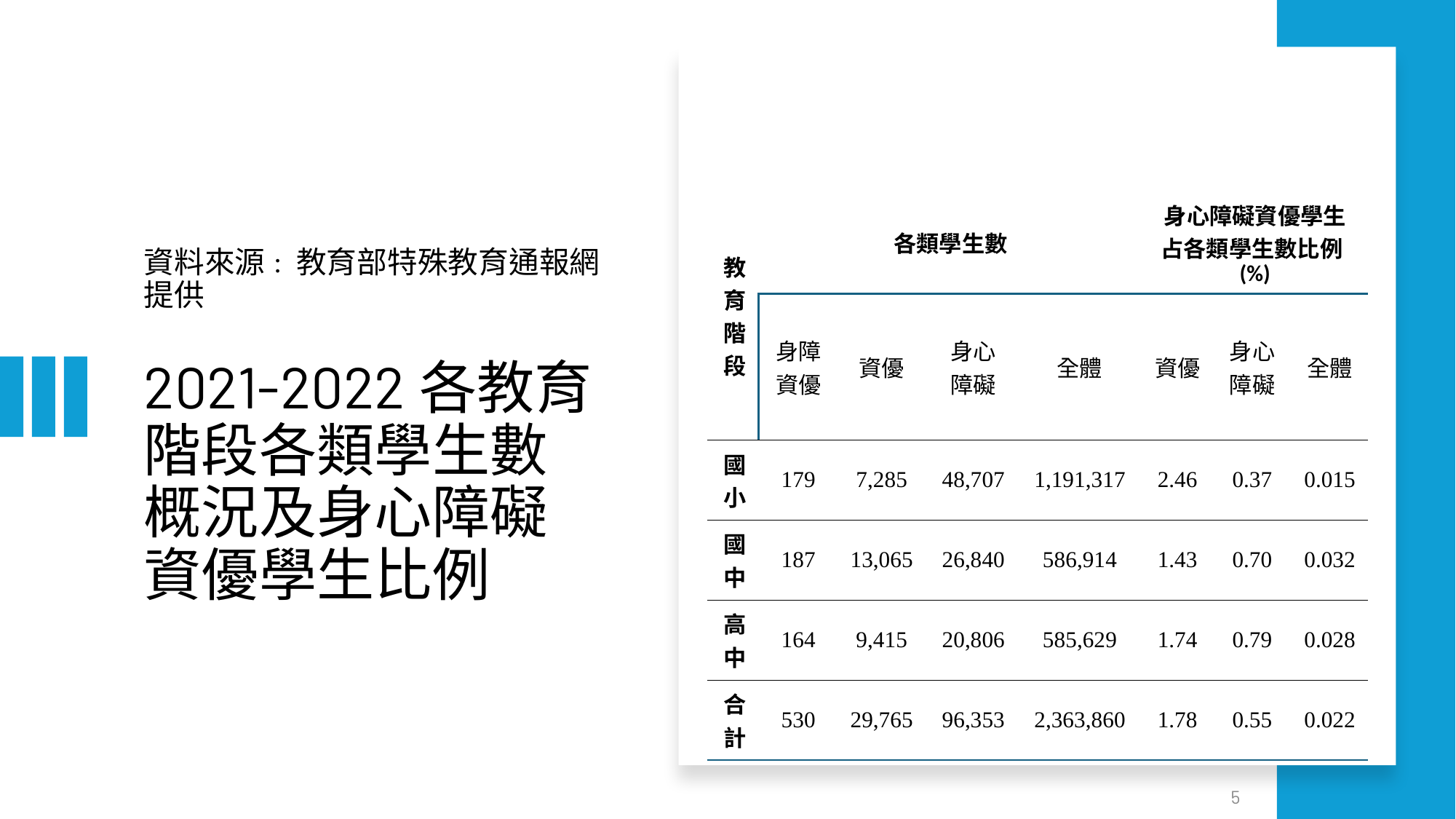

資料來源: 教育部特殊教育通報網提供
| 教育 階段 | 各類學生數 |  |  |  | 身心障礙資優學生 占各類學生數比例(%) |  |  |
| --- | --- | --- | --- | --- | --- | --- | --- |
|  | 身障 資優 | 資優 | 身心 障礙 | 全體 | 資優 | 身心 障礙 | 全體 |
| 國小 | 179 | 7,285 | 48,707 | 1,191,317 | 2.46 | 0.37 | 0.015 |
| 國中 | 187 | 13,065 | 26,840 | 586,914 | 1.43 | 0.70 | 0.032 |
| 高中 | 164 | 9,415 | 20,806 | 585,629 | 1.74 | 0.79 | 0.028 |
| 合計 | 530 | 29,765 | 96,353 | 2,363,860 | 1.78 | 0.55 | 0.022 |
# 2021-2022各教育階段各類學生數概況及身心障礙資優學生比例

5